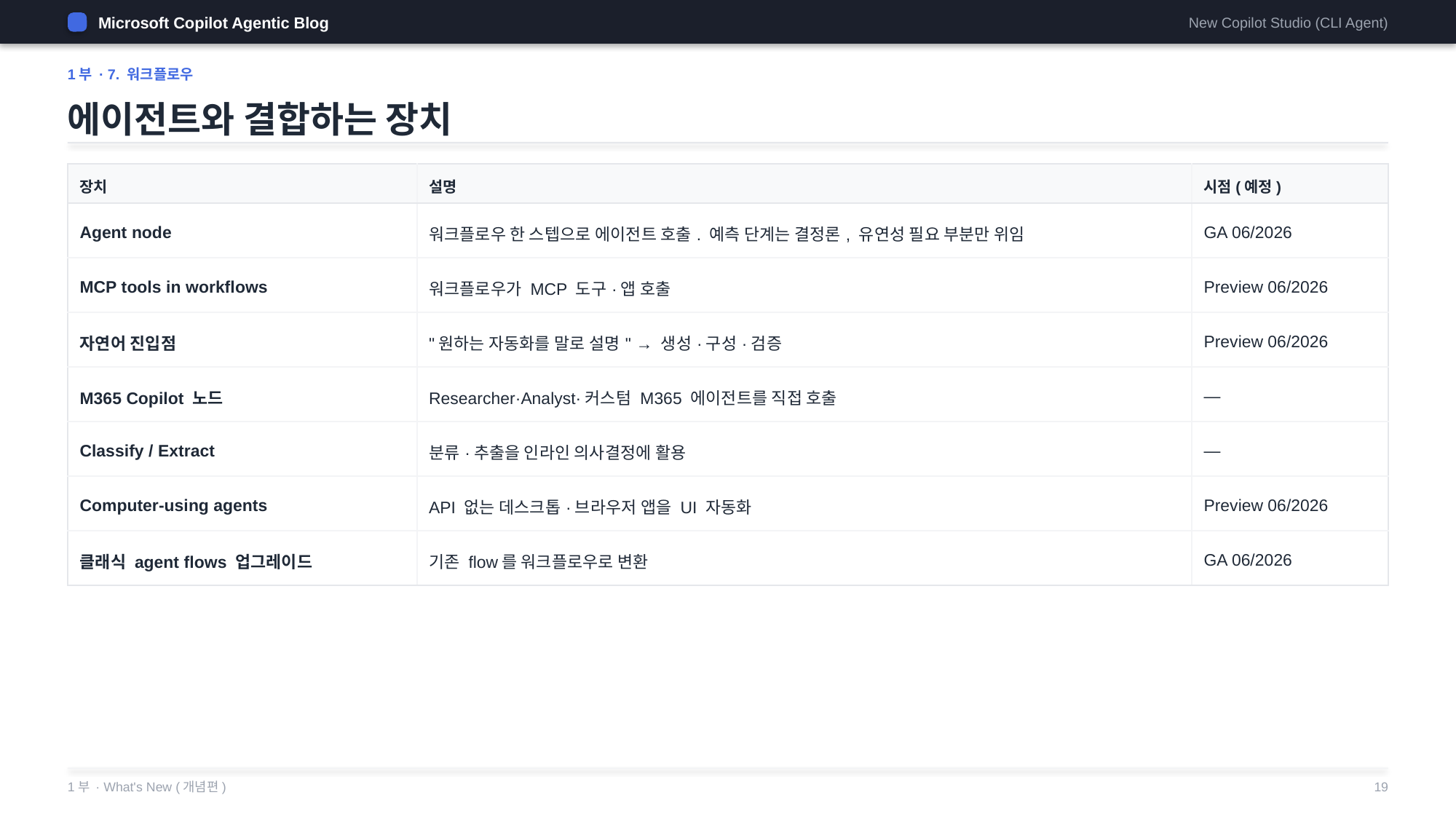

Microsoft Copilot Agentic Blog
New Copilot Studio (CLI Agent)

1부 · 7. 워크플로우
에이전트와 결합하는 장치

| 장치 | 설명 | 시점(예정) |
| --- | --- | --- |
| Agent node | 워크플로우 한 스텝으로 에이전트 호출. 예측 단계는 결정론, 유연성 필요 부분만 위임 | GA 06/2026 |
| MCP tools in workflows | 워크플로우가 MCP 도구·앱 호출 | Preview 06/2026 |
| 자연어 진입점 | "원하는 자동화를 말로 설명" → 생성·구성·검증 | Preview 06/2026 |
| M365 Copilot 노드 | Researcher·Analyst·커스텀 M365 에이전트를 직접 호출 | — |
| Classify / Extract | 분류·추출을 인라인 의사결정에 활용 | — |
| Computer-using agents | API 없는 데스크톱·브라우저 앱을 UI 자동화 | Preview 06/2026 |
| 클래식 agent flows 업그레이드 | 기존 flow를 워크플로우로 변환 | GA 06/2026 |

1부 · What's New (개념편)
19